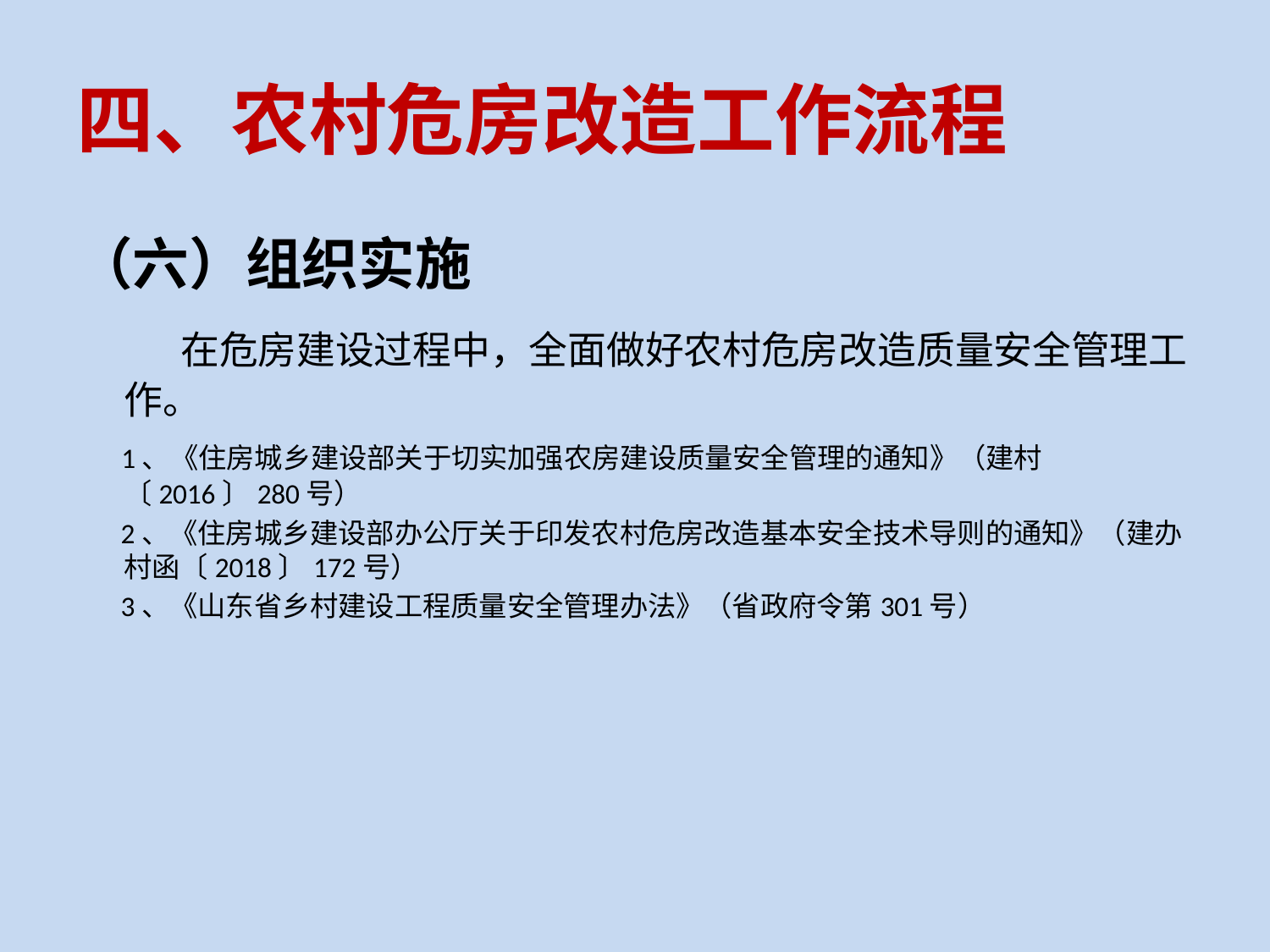

# 四、农村危房改造工作流程
（六）组织实施
         在危房建设过程中，全面做好农村危房改造质量安全管理工作。
      1、《住房城乡建设部关于切实加强农房建设质量安全管理的通知》（建村〔2016〕280号）
       2、《住房城乡建设部办公厅关于印发农村危房改造基本安全技术导则的通知》（建办村函〔2018〕172号）
       3、《山东省乡村建设工程质量安全管理办法》（省政府令第301号）